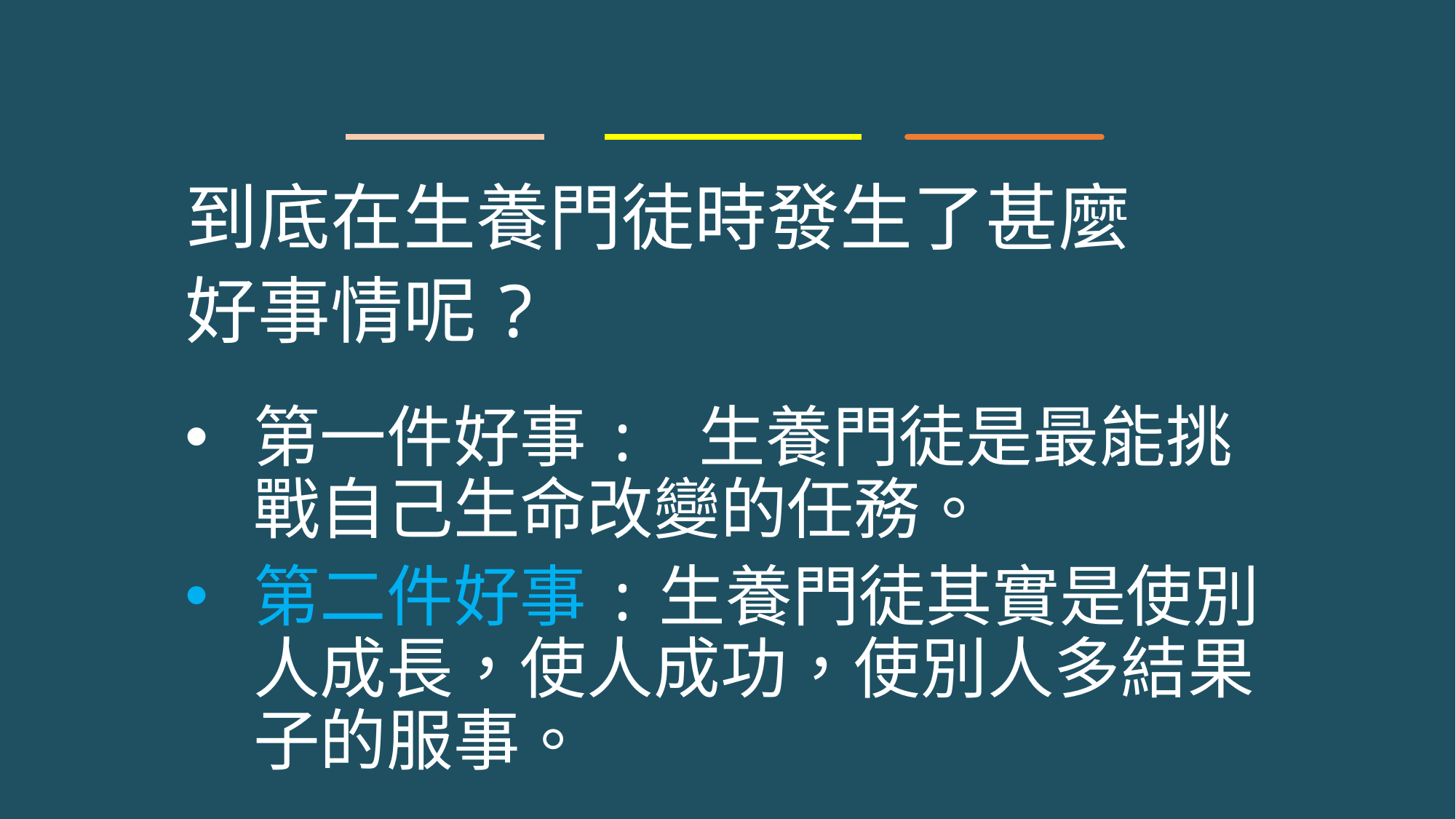

到底在生養門徒時發生了甚麼
好事情呢?

第一件好事: 生養門徒是最能挑戰自己生命改變的任務。
第二件好事:生養門徒其實是使別人成長，使人成功，使別人多結果子的服事。